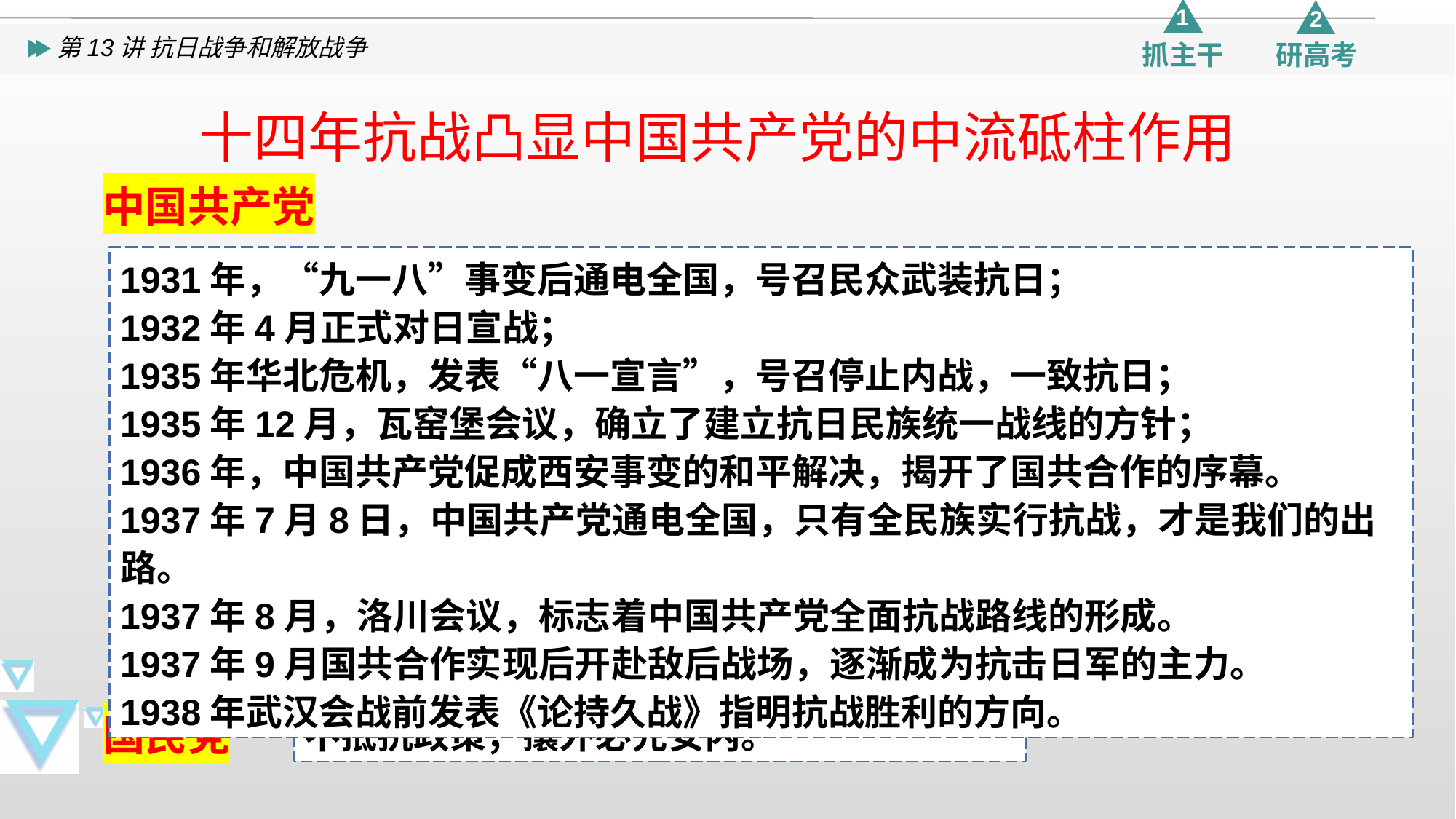

十四年抗战凸显中国共产党的中流砥柱作用
中国共产党
1931年，“九一八”事变后通电全国，号召民众武装抗日；
1932年4月正式对日宣战；
1935年华北危机，发表“八一宣言”，号召停止内战，一致抗日；
1935年12月，瓦窑堡会议，确立了建立抗日民族统一战线的方针；
1936年，中国共产党促成西安事变的和平解决，揭开了国共合作的序幕。
1937年7月8日，中国共产党通电全国，只有全民族实行抗战，才是我们的出路。
1937年8月，洛川会议，标志着中国共产党全面抗战路线的形成。
1937年9月国共合作实现后开赴敌后战场，逐渐成为抗击日军的主力。
1938年武汉会战前发表《论持久战》指明抗战胜利的方向。
国民党
不抵抗政策；攘外必先安内。